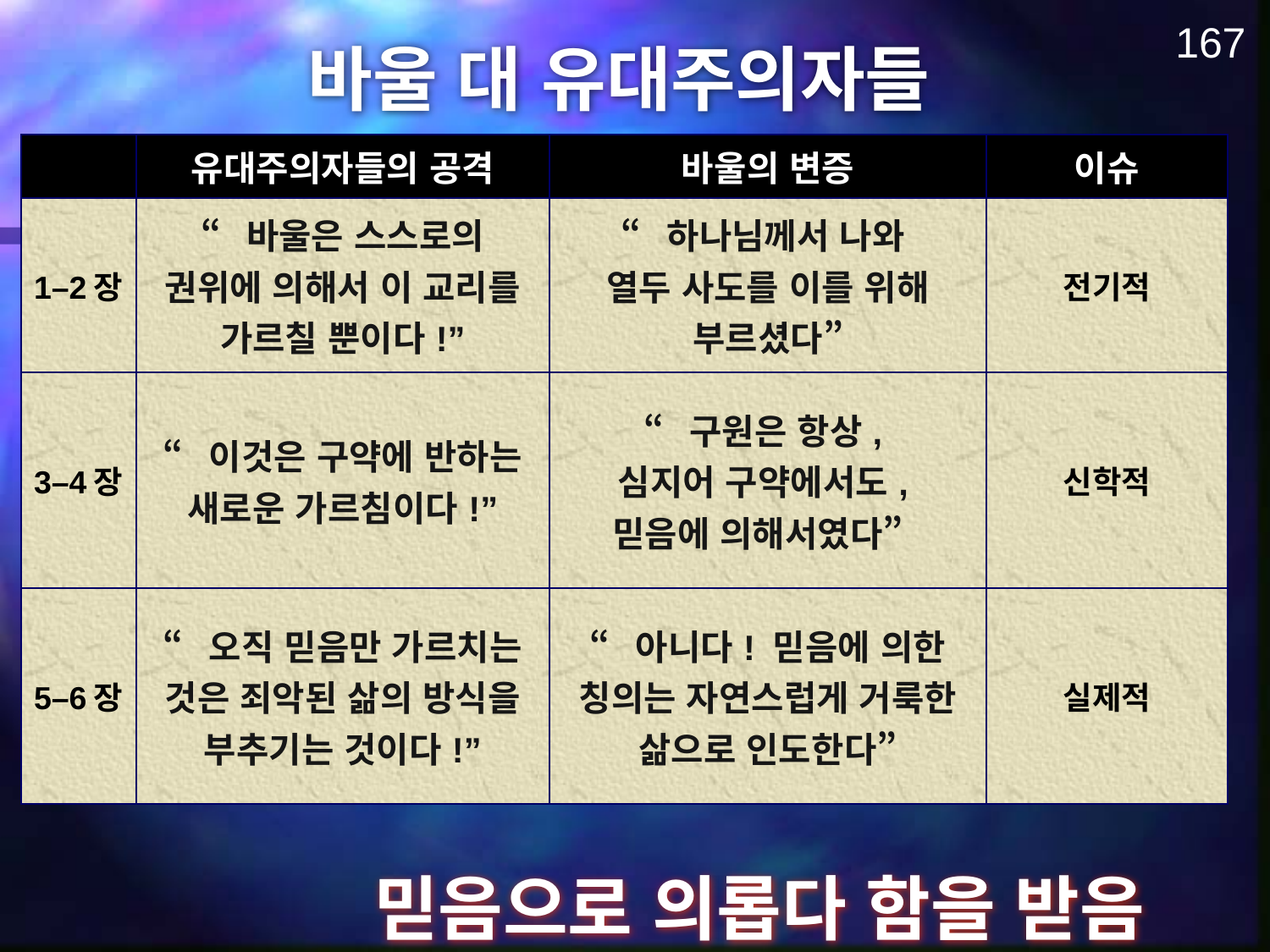

167
바울 대 유대주의자들
|  | 유대주의자들의 공격 | 바울의 변증 | 이슈 |
| --- | --- | --- | --- |
| 1–2장 | “바울은 스스로의 권위에 의해서 이 교리를 가르칠 뿐이다!” | “하나님께서 나와 열두 사도를 이를 위해 부르셨다” | 전기적 |
| 3–4장 | “이것은 구약에 반하는 새로운 가르침이다!” | “구원은 항상, 심지어 구약에서도, 믿음에 의해서였다” | 신학적 |
| 5–6장 | “오직 믿음만 가르치는 것은 죄악된 삶의 방식을 부추기는 것이다!” | “아니다! 믿음에 의한 칭의는 자연스럽게 거룩한 삶으로 인도한다” | 실제적 |
믿음으로 의롭다 함을 받음